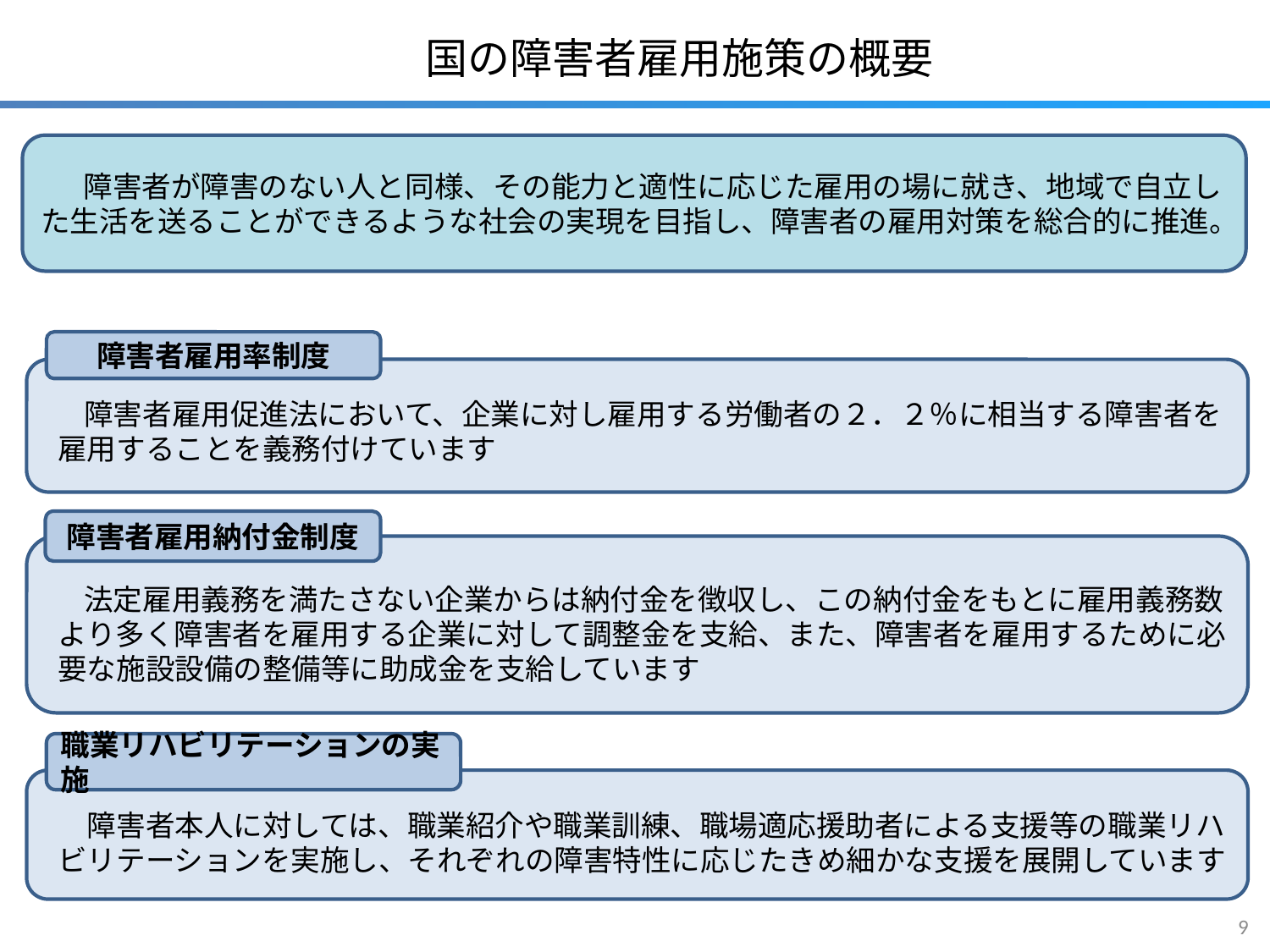

国の障害者雇用施策の概要

 　障害者が障害のない人と同様、その能力と適性に応じた雇用の場に就き、地域で自立した生活を送ることができるような社会の実現を目指し、障害者の雇用対策を総合的に推進。
障害者雇用率制度

　障害者雇用促進法において、企業に対し雇用する労働者の２．２％に相当する障害者を雇用することを義務付けています
障害者雇用納付金制度

　法定雇用義務を満たさない企業からは納付金を徴収し、この納付金をもとに雇用義務数より多く障害者を雇用する企業に対して調整金を支給、また、障害者を雇用するために必要な施設設備の整備等に助成金を支給しています
職業リハビリテーションの実施

　障害者本人に対しては、職業紹介や職業訓練、職場適応援助者による支援等の職業リハビリテーションを実施し、それぞれの障害特性に応じたきめ細かな支援を展開しています
9